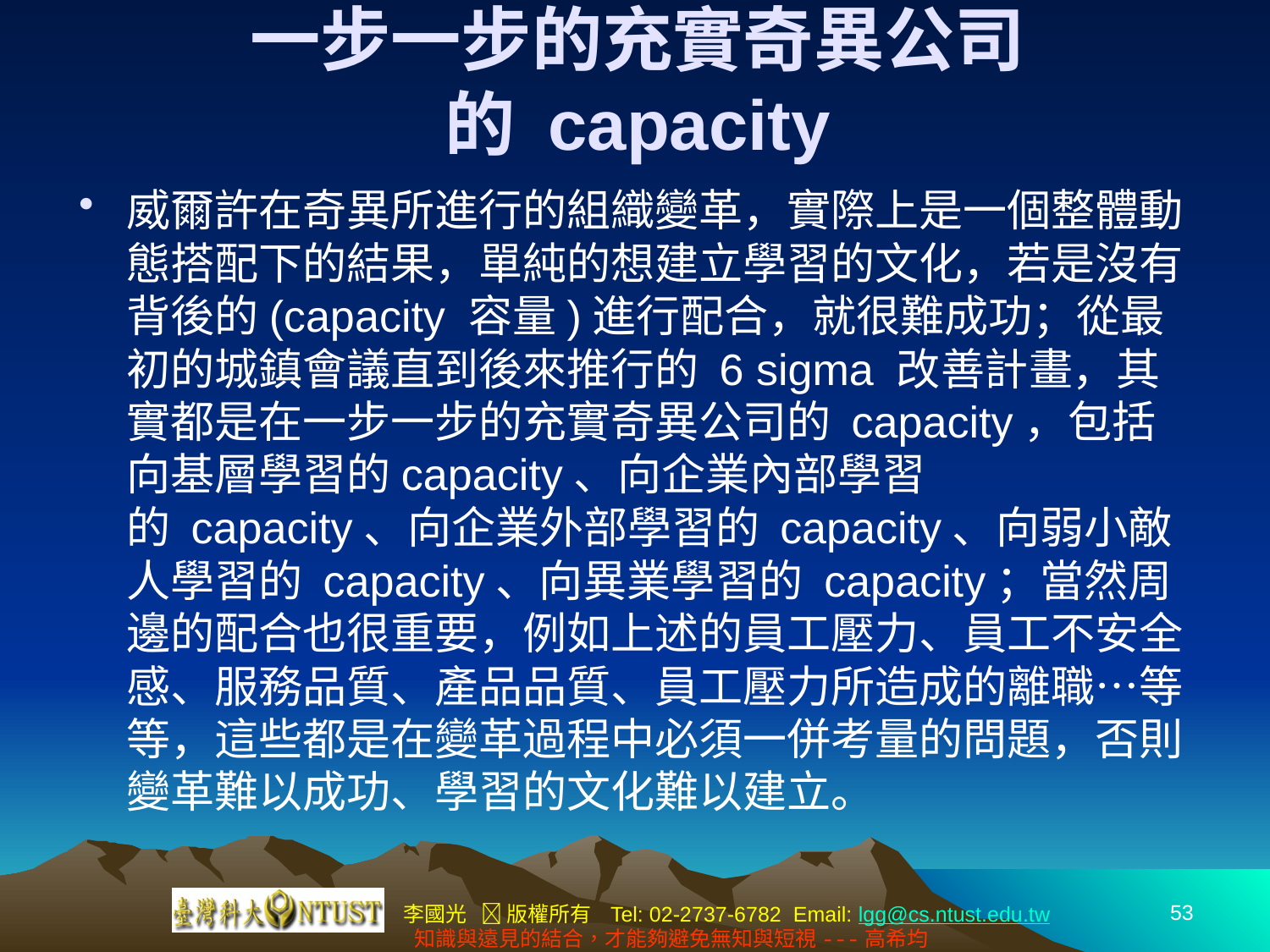

# 一步一步的充實奇異公司的 capacity
威爾許在奇異所進行的組織變革，實際上是一個整體動態搭配下的結果，單純的想建立學習的文化，若是沒有背後的(capacity 容量)進行配合，就很難成功；從最初的城鎮會議直到後來推行的 6 sigma 改善計畫，其實都是在一步一步的充實奇異公司的 capacity，包括向基層學習的capacity、向企業內部學習的 capacity、向企業外部學習的 capacity、向弱小敵人學習的 capacity、向異業學習的 capacity；當然周邊的配合也很重要，例如上述的員工壓力、員工不安全感、服務品質、產品品質、員工壓力所造成的離職…等等，這些都是在變革過程中必須一併考量的問題，否則變革難以成功、學習的文化難以建立。
53